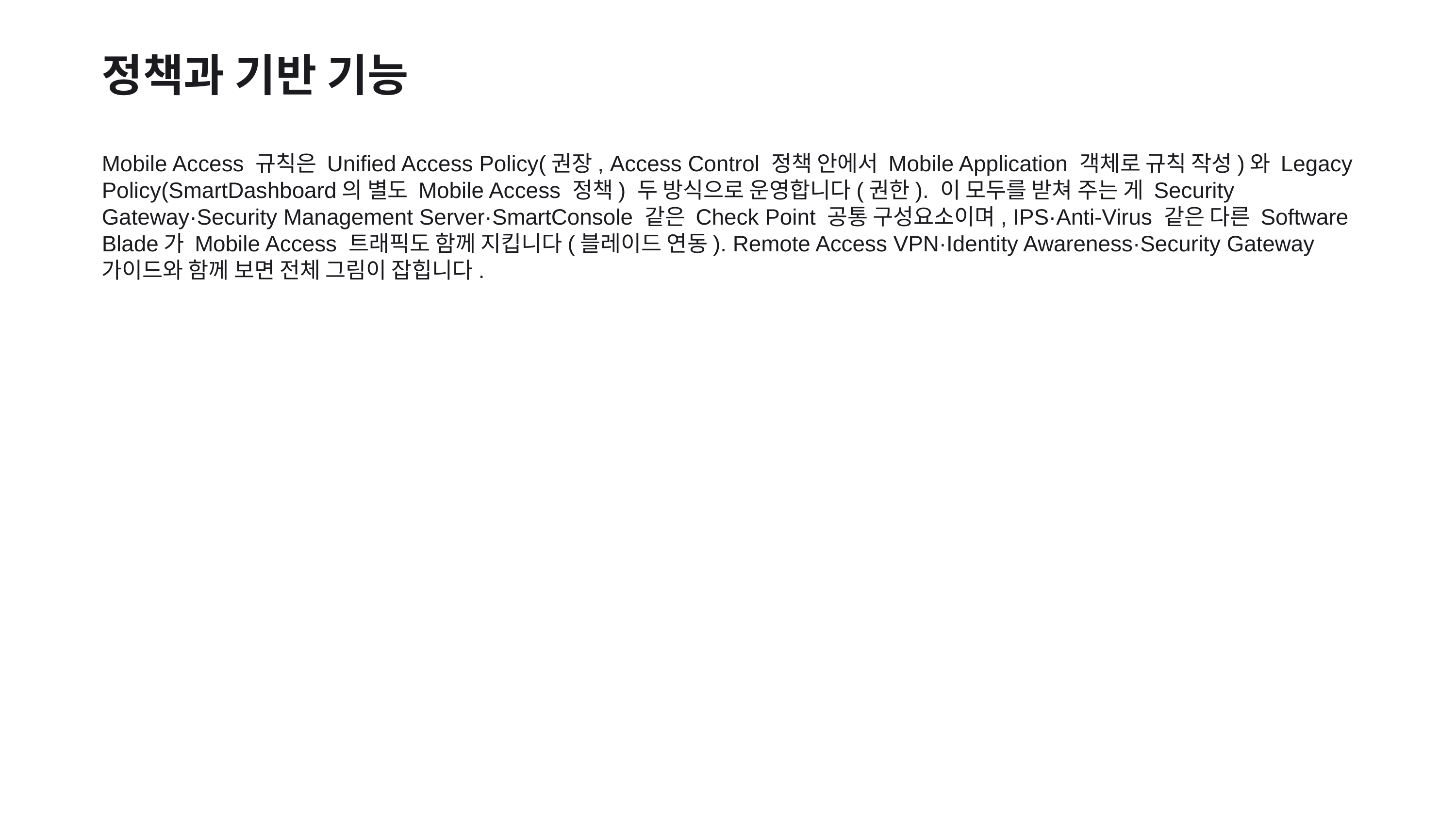

정책과 기반 기능
Mobile Access 규칙은 Unified Access Policy(권장, Access Control 정책 안에서 Mobile Application 객체로 규칙 작성)와 Legacy Policy(SmartDashboard의 별도 Mobile Access 정책) 두 방식으로 운영합니다(권한). 이 모두를 받쳐 주는 게 Security Gateway·Security Management Server·SmartConsole 같은 Check Point 공통 구성요소이며, IPS·Anti-Virus 같은 다른 Software Blade가 Mobile Access 트래픽도 함께 지킵니다(블레이드 연동). Remote Access VPN·Identity Awareness·Security Gateway 가이드와 함께 보면 전체 그림이 잡힙니다.